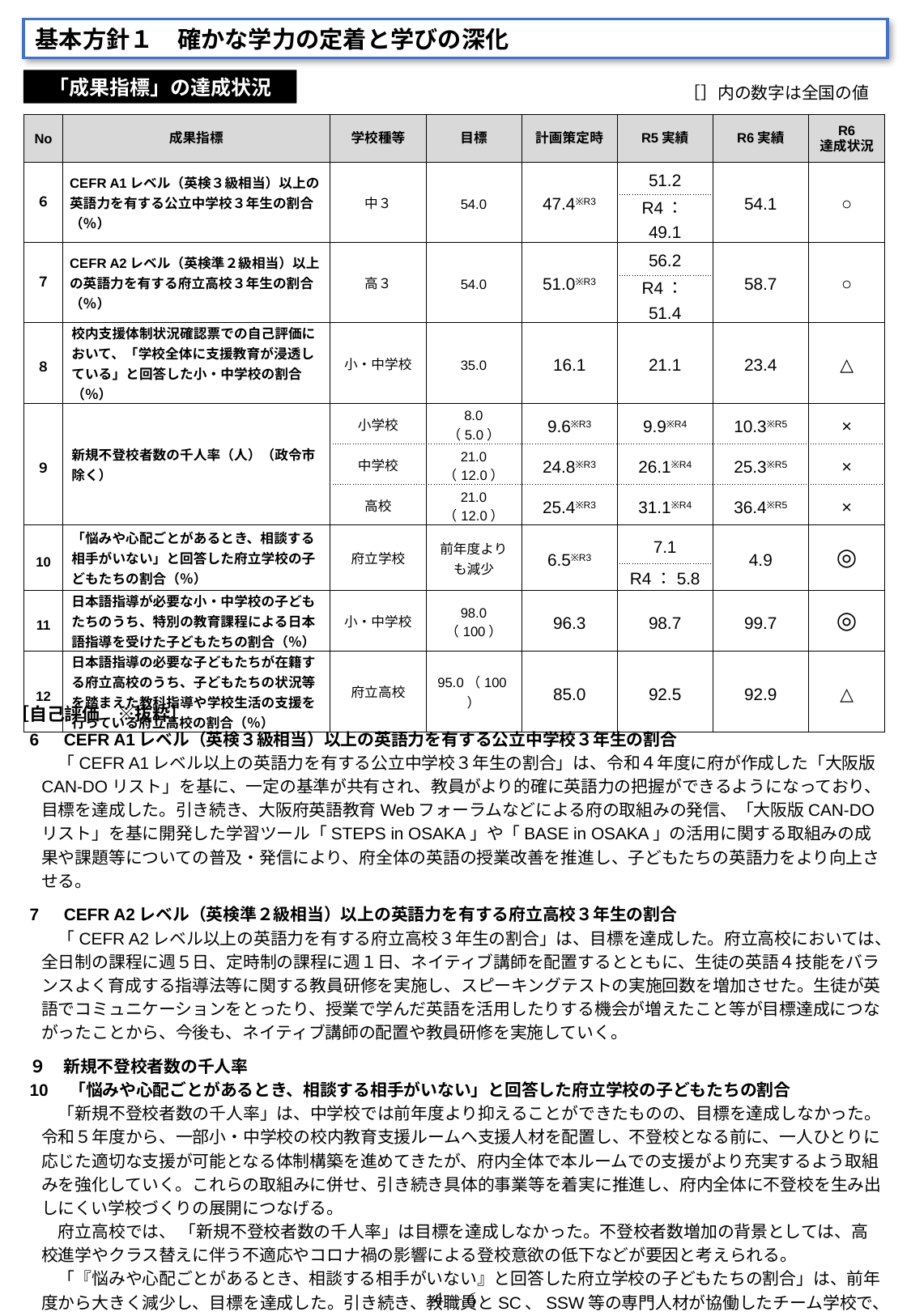

基本方針１　確かな学力の定着と学びの深化
「成果指標」の達成状況

［］内の数字は全国の値
| No | 成果指標 | 学校種等 | 目標 | 計画策定時 | R5実績 | R6実績 | R6 達成状況 |
| --- | --- | --- | --- | --- | --- | --- | --- |
| ６ | CEFR A1レベル（英検３級相当）以上の英語力を有する公立中学校３年生の割合（％） | 中３ | 54.0 | 47.4※R3 | 51.2 | 54.1 | ○ |
|  |  |  |  |  | R4：49.1 |  |  |
| ７ | CEFR A2レベル（英検準２級相当）以上の英語力を有する府立高校３年生の割合（％） | 高３ | 54.0 | 51.0※R3 | 56.2 | 58.7 | ○ |
|  |  |  |  |  | R4：51.4 |  |  |
| ８ | 校内支援体制状況確認票での自己評価において、「学校全体に支援教育が浸透している」と回答した小・中学校の割合（％） | 小・中学校 | 35.0 | 16.1 | 21.1 | 23.4 | △ |
| ９ | 新規不登校者数の千人率（人）（政令市除く） | 小学校 | 8.0 （5.0） | 9.6※R3 | 9.9※R4 | 10.3※R5 | × |
|  |  | 中学校 | 21.0 （12.0） | 24.8※R3 | 26.1※R4 | 25.3※R5 | × |
|  |  | 高校 | 21.0 （12.0） | 25.4※R3 | 31.1※R4 | 36.4※R5 | × |
| 10 | 「悩みや心配ごとがあるとき、相談する相手がいない」と回答した府立学校の子どもたちの割合（％） | 府立学校 | 前年度よりも減少 | 6.5※R3 | 7.1 | 4.9 | ◎ |
|  |  |  |  |  | R4：5.8 |  |  |
| 11 | 日本語指導が必要な小・中学校の子どもたちのうち、特別の教育課程による日本語指導を受けた子どもたちの割合（％） | 小・中学校 | 98.0 （100） | 96.3 | 98.7 | 99.7 | ◎ |
| 12 | 日本語指導の必要な子どもたちが在籍する府立高校のうち、子どもたちの状況等を踏まえた教科指導や学校生活の支援を行っている府立高校の割合（％） | 府立高校 | 95.0（100） | 85.0 | 92.5 | 92.9 | △ |
［自己評価　※抜粋］
6　CEFR A1レベル（英検３級相当）以上の英語力を有する公立中学校３年生の割合
　「CEFR A1レベル以上の英語力を有する公立中学校３年生の割合」は、令和４年度に府が作成した「大阪版CAN-DOリスト」を基に、一定の基準が共有され、教員がより的確に英語力の把握ができるようになっており、目標を達成した。引き続き、大阪府英語教育Webフォーラムなどによる府の取組みの発信、「大阪版CAN-DOリスト」を基に開発した学習ツール「STEPS in OSAKA」や「BASE in OSAKA」の活用に関する取組みの成果や課題等についての普及・発信により、府全体の英語の授業改善を推進し、子どもたちの英語力をより向上させる。
7　CEFR A2レベル（英検準２級相当）以上の英語力を有する府立高校３年生の割合
　「CEFR A2レベル以上の英語力を有する府立高校３年生の割合」は、目標を達成した。府立高校においては、全日制の課程に週５日、定時制の課程に週１日、ネイティブ講師を配置するとともに、生徒の英語４技能をバランスよく育成する指導法等に関する教員研修を実施し、スピーキングテストの実施回数を増加させた。生徒が英語でコミュニケーションをとったり、授業で学んだ英語を活用したりする機会が増えたこと等が目標達成につながったことから、今後も、ネイティブ講師の配置や教員研修を実施していく。
９　新規不登校者数の千人率
10　「悩みや心配ごとがあるとき、相談する相手がいない」と回答した府立学校の子どもたちの割合
　「新規不登校者数の千人率」は、中学校では前年度より抑えることができたものの、目標を達成しなかった。令和５年度から、一部小・中学校の校内教育支援ルームへ支援人材を配置し、不登校となる前に、一人ひとりに応じた適切な支援が可能となる体制構築を進めてきたが、府内全体で本ルームでの支援がより充実するよう取組みを強化していく。これらの取組みに併せ、引き続き具体的事業等を着実に推進し、府内全体に不登校を生み出しにくい学校づくりの展開につなげる。
　府立高校では、 「新規不登校者数の千人率」は目標を達成しなかった。不登校者数増加の背景としては、高校進学やクラス替えに伴う不適応やコロナ禍の影響による登校意欲の低下などが要因と考えられる。
　「『悩みや心配ごとがあるとき、相談する相手がいない』と回答した府立学校の子どもたちの割合」は、前年度から大きく減少し、目標を達成した。引き続き、教職員とSC、SSW等の専門人材が協働したチーム学校で、不登校の原因・背景を適切にアセスメントし、学びへのアクセスを保障するための学習環境を整えていく。
４－６